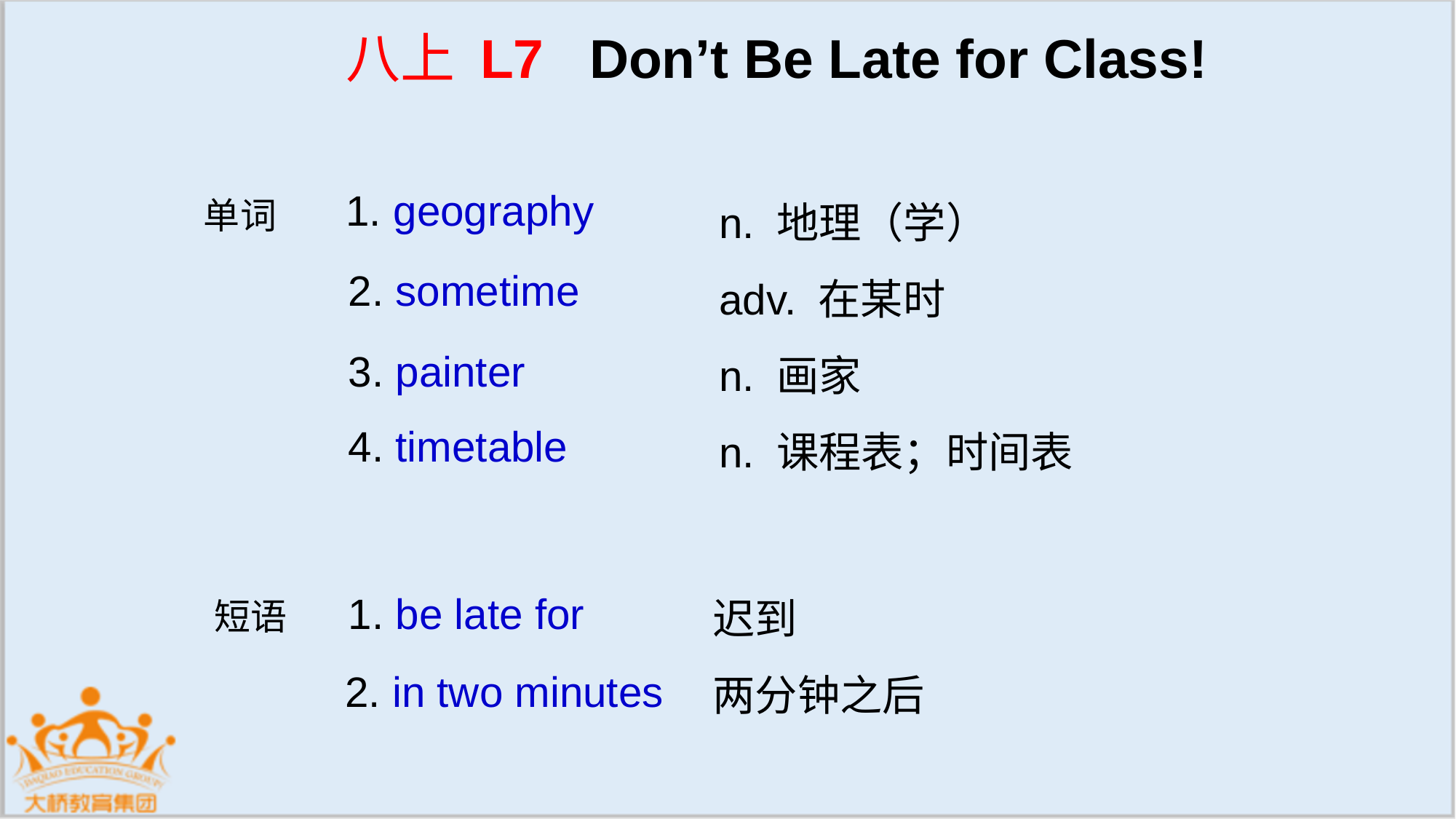

八上 L7   Don’t Be Late for Class!
			n. 地理（学）
			adv. 在某时
			n. 画家
			n. 课程表；时间表
1. geography
单词
2. sometime
3. painter
4. timetable
迟到
两分钟之后
1. be late for
短语
2. in two minutes